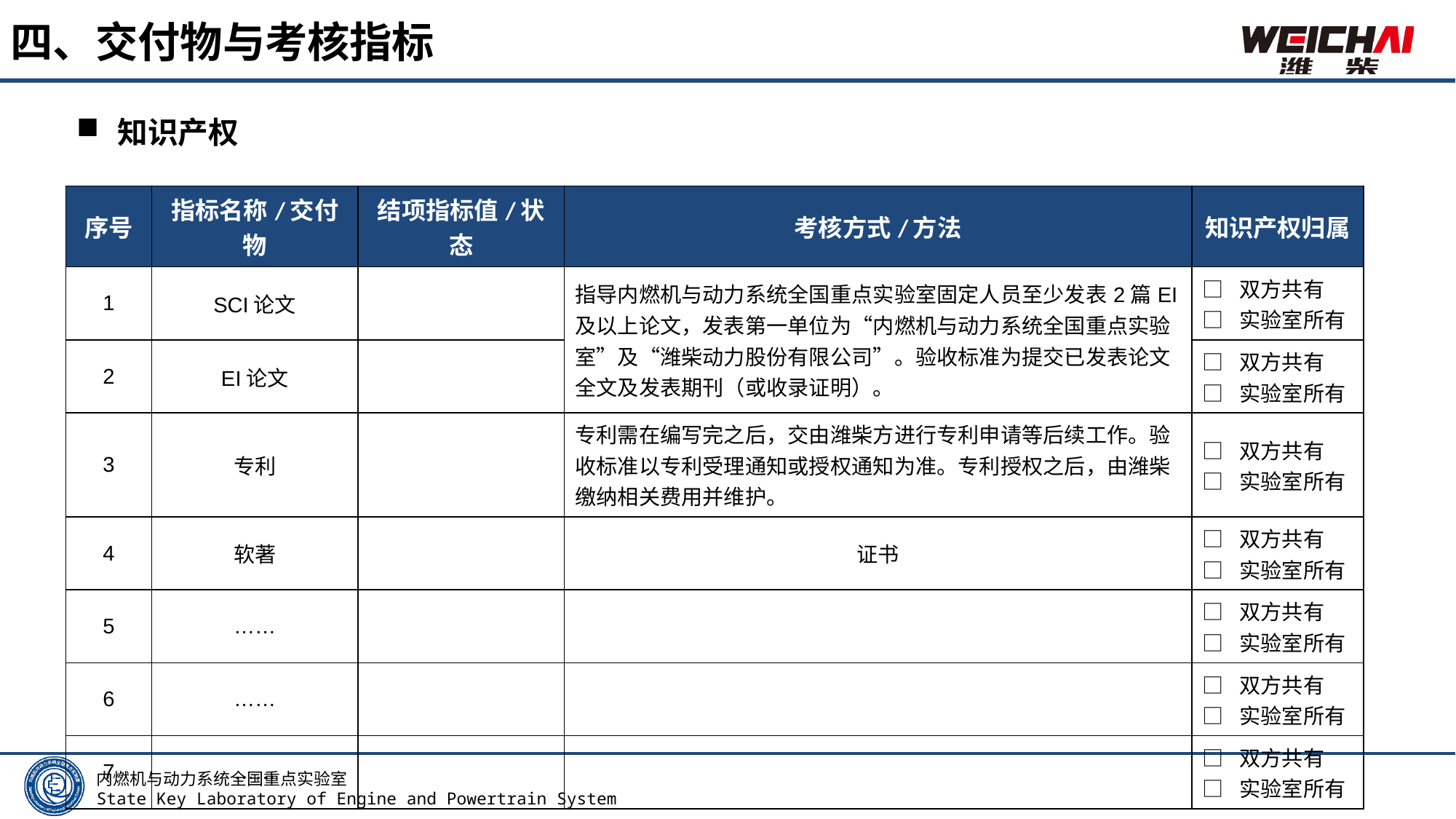

# 四、交付物与考核指标
知识产权
| 序号 | 指标名称/交付物 | 结项指标值/状态 | 考核方式/方法 | 知识产权归属 |
| --- | --- | --- | --- | --- |
| 1 | SCI论文 |  | 指导内燃机与动力系统全国重点实验室固定人员至少发表2篇EI及以上论文，发表第一单位为“内燃机与动力系统全国重点实验室”及“潍柴动力股份有限公司”。验收标准为提交已发表论文全文及发表期刊（或收录证明）。 | □ 双方共有 □ 实验室所有 |
| 2 | EI论文 |  |  | □ 双方共有 □ 实验室所有 |
| 3 | 专利 |  | 专利需在编写完之后，交由潍柴方进行专利申请等后续工作。验收标准以专利受理通知或授权通知为准。专利授权之后，由潍柴缴纳相关费用并维护。 | □ 双方共有 □ 实验室所有 |
| 4 | 软著 |  | 证书 | □ 双方共有 □ 实验室所有 |
| 5 | …… |  |  | □ 双方共有 □ 实验室所有 |
| 6 | …… |  |  | □ 双方共有 □ 实验室所有 |
| 7 | …… |  |  | □ 双方共有 □ 实验室所有 |